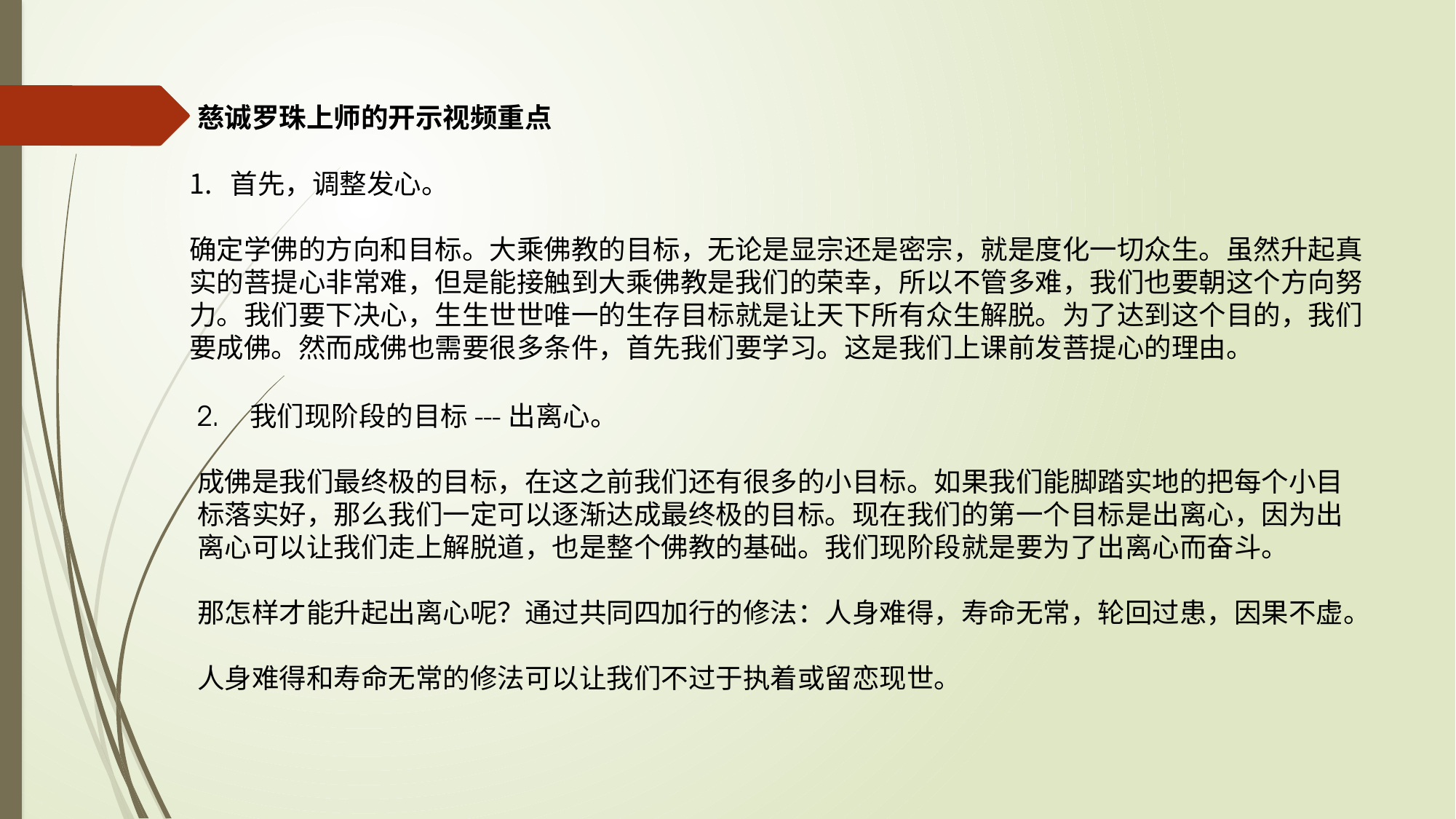

慈诚罗珠上师的开示视频重点
首先，调整发心。

确定学佛的方向和目标。大乘佛教的目标，无论是显宗还是密宗，就是度化一切众生。虽然升起真实的菩提心非常难，但是能接触到大乘佛教是我们的荣幸，所以不管多难，我们也要朝这个方向努力。我们要下决心，生生世世唯一的生存目标就是让天下所有众生解脱。为了达到这个目的，我们要成佛。然而成佛也需要很多条件，首先我们要学习。这是我们上课前发菩提心的理由。
2.   我们现阶段的目标---出离心。

成佛是我们最终极的目标，在这之前我们还有很多的小目标。如果我们能脚踏实地的把每个小目标落实好，那么我们一定可以逐渐达成最终极的目标。现在我们的第一个目标是出离心，因为出离心可以让我们走上解脱道，也是整个佛教的基础。我们现阶段就是要为了出离心而奋斗。

那怎样才能升起出离心呢？通过共同四加行的修法：人身难得，寿命无常，轮回过患，因果不虚。

人身难得和寿命无常的修法可以让我们不过于执着或留恋现世。